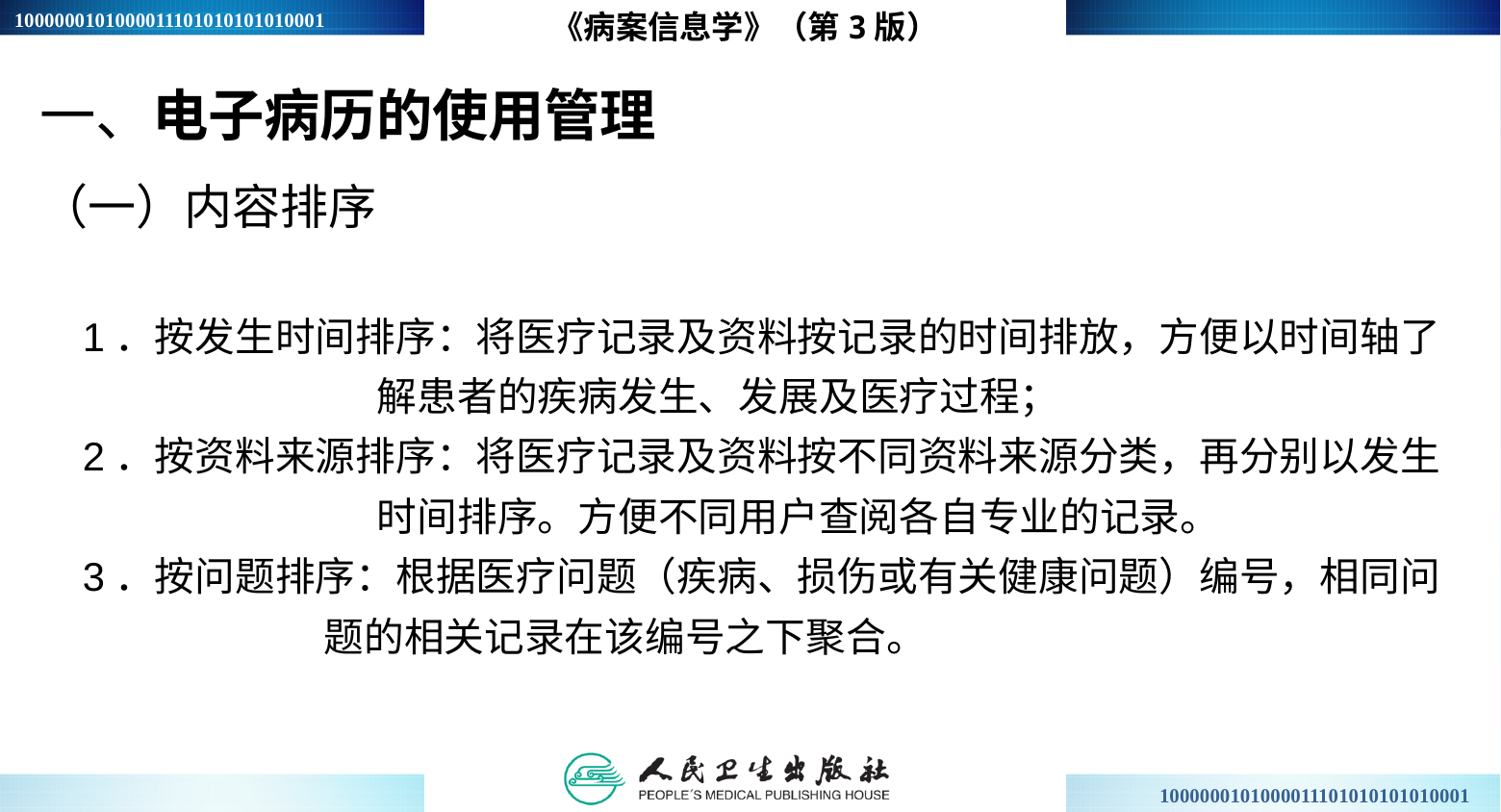

《病案信息学》（第3版）
一、电子病历的使用管理
（一）内容排序
1．按发生时间排序：将医疗记录及资料按记录的时间排放，方便以时间轴了
                                解患者的疾病发生、发展及医疗过程；
2．按资料来源排序：将医疗记录及资料按不同资料来源分类，再分别以发生
                                时间排序。方便不同用户查阅各自专业的记录。
3．按问题排序：根据医疗问题（疾病、损伤或有关健康问题）编号，相同问
                          题的相关记录在该编号之下聚合。